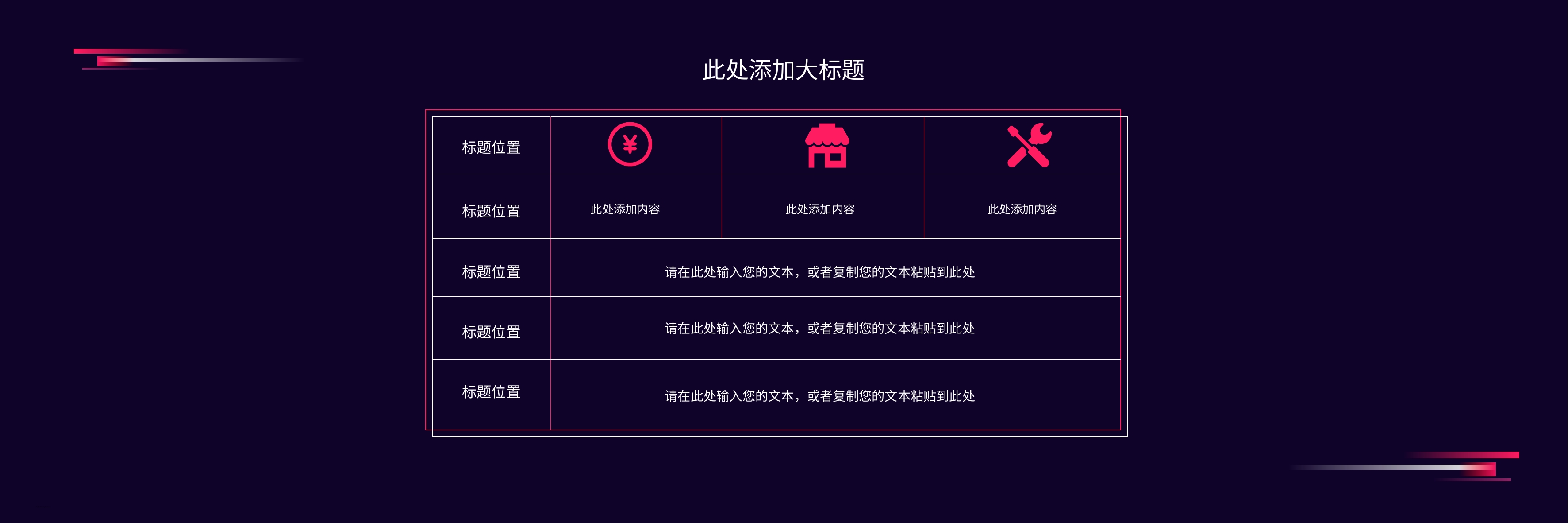

此处添加大标题

标题位置
标题位置
此处添加内容
此处添加内容
此处添加内容
标题位置
请在此处输入您的文本，或者复制您的文本粘贴到此处
请在此处输入您的文本，或者复制您的文本粘贴到此处
标题位置
标题位置
请在此处输入您的文本，或者复制您的文本粘贴到此处

PPT模板 http://www.1ppt.com/moban/